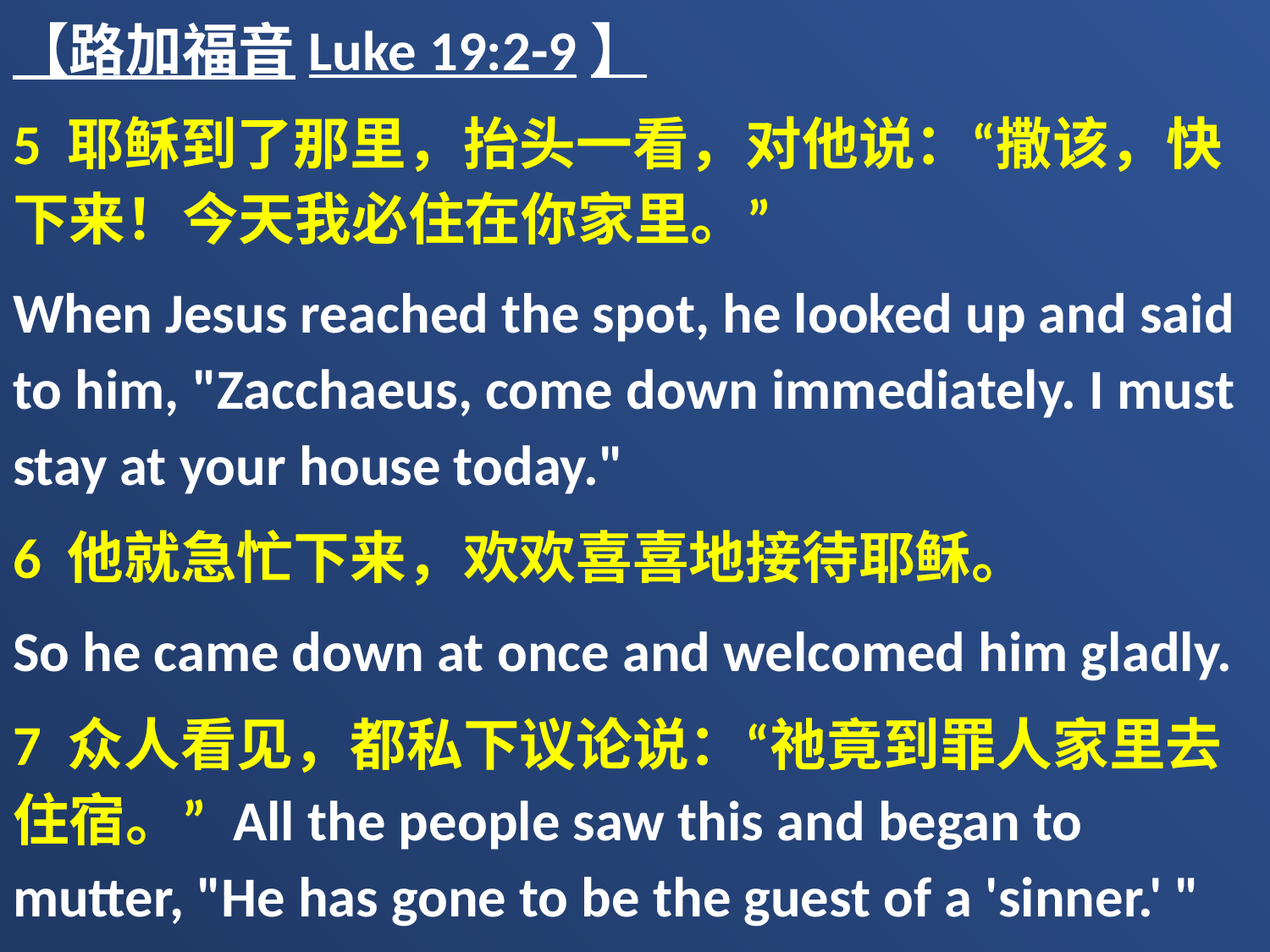

【路加福音Luke 19:2-9】
5 耶稣到了那里，抬头一看，对他说：“撒该，快下来！今天我必住在你家里。”
When Jesus reached the spot, he looked up and said to him, "Zacchaeus, come down immediately. I must stay at your house today."
6 他就急忙下来，欢欢喜喜地接待耶稣。
So he came down at once and welcomed him gladly.
7 众人看见，都私下议论说：“祂竟到罪人家里去住宿。” All the people saw this and began to mutter, "He has gone to be the guest of a 'sinner.' "